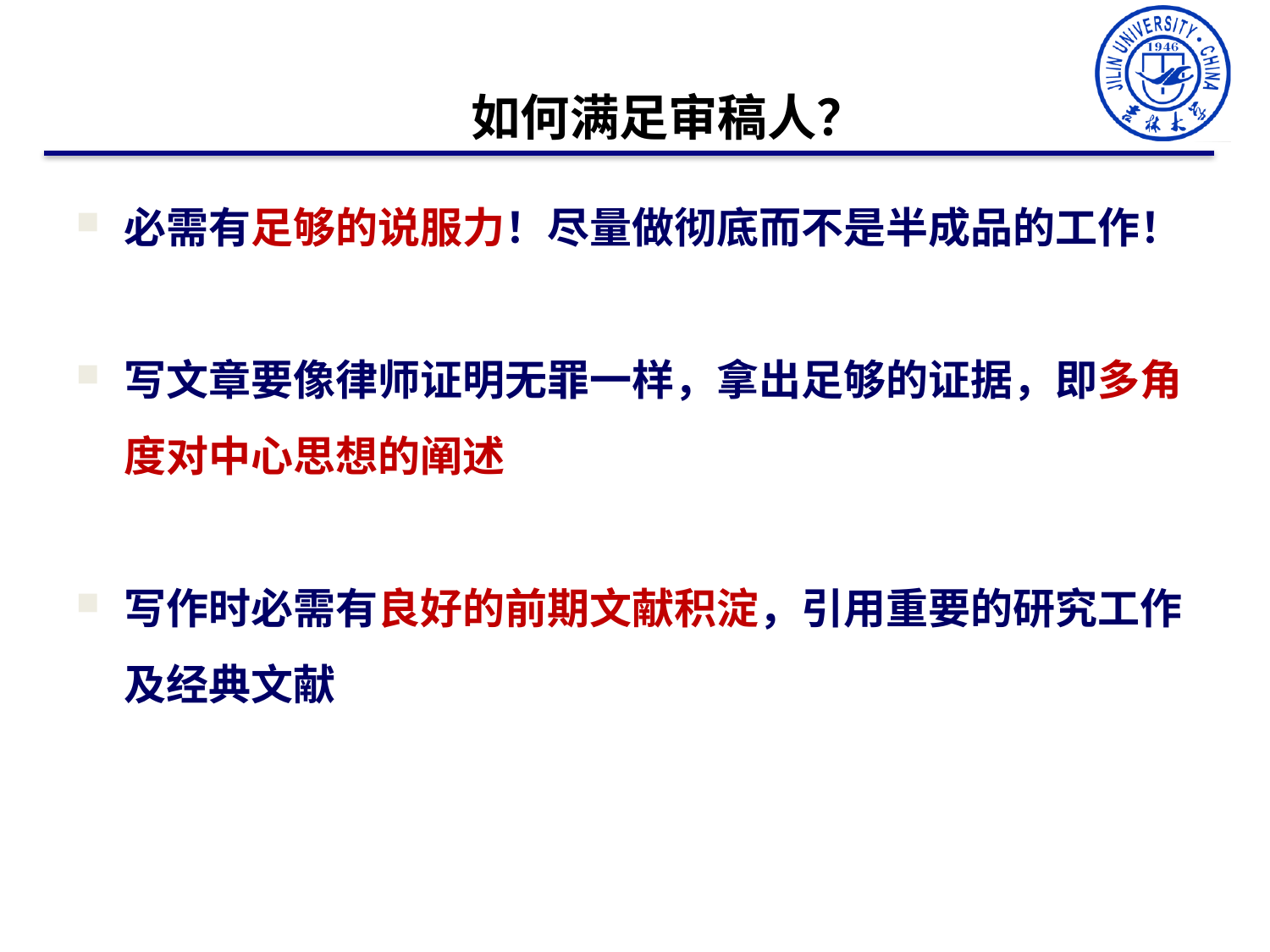

如何满足审稿人？
必需有足够的说服力！尽量做彻底而不是半成品的工作！

写文章要像律师证明无罪一样，拿出足够的证据，即多角度对中心思想的阐述

写作时必需有良好的前期文献积淀，引用重要的研究工作及经典文献